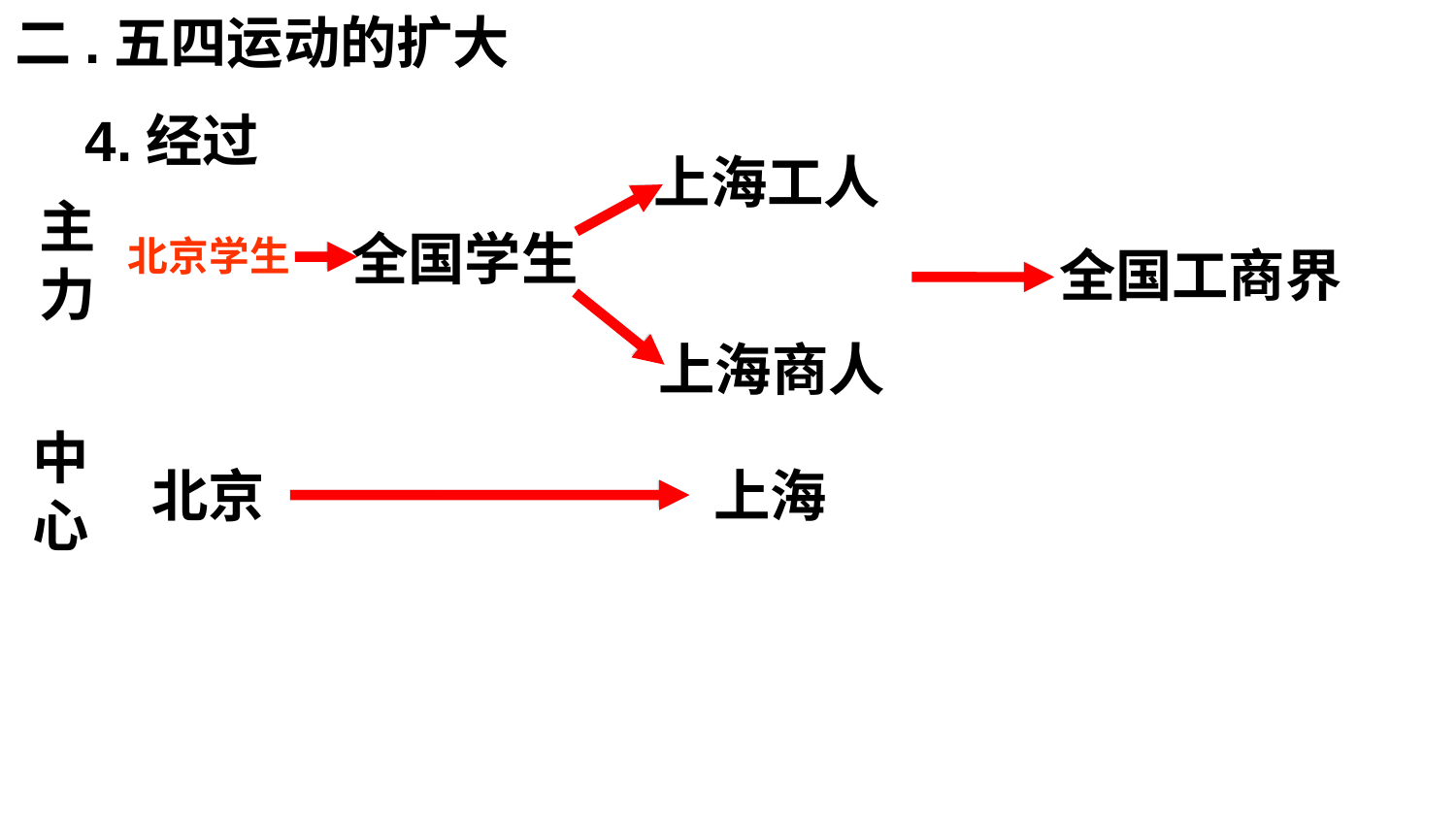

二.五四运动的扩大
4.经过
上海工人
主
力

全国学生
北京学生
全国工商界

上海商人
中
心
北京
上海